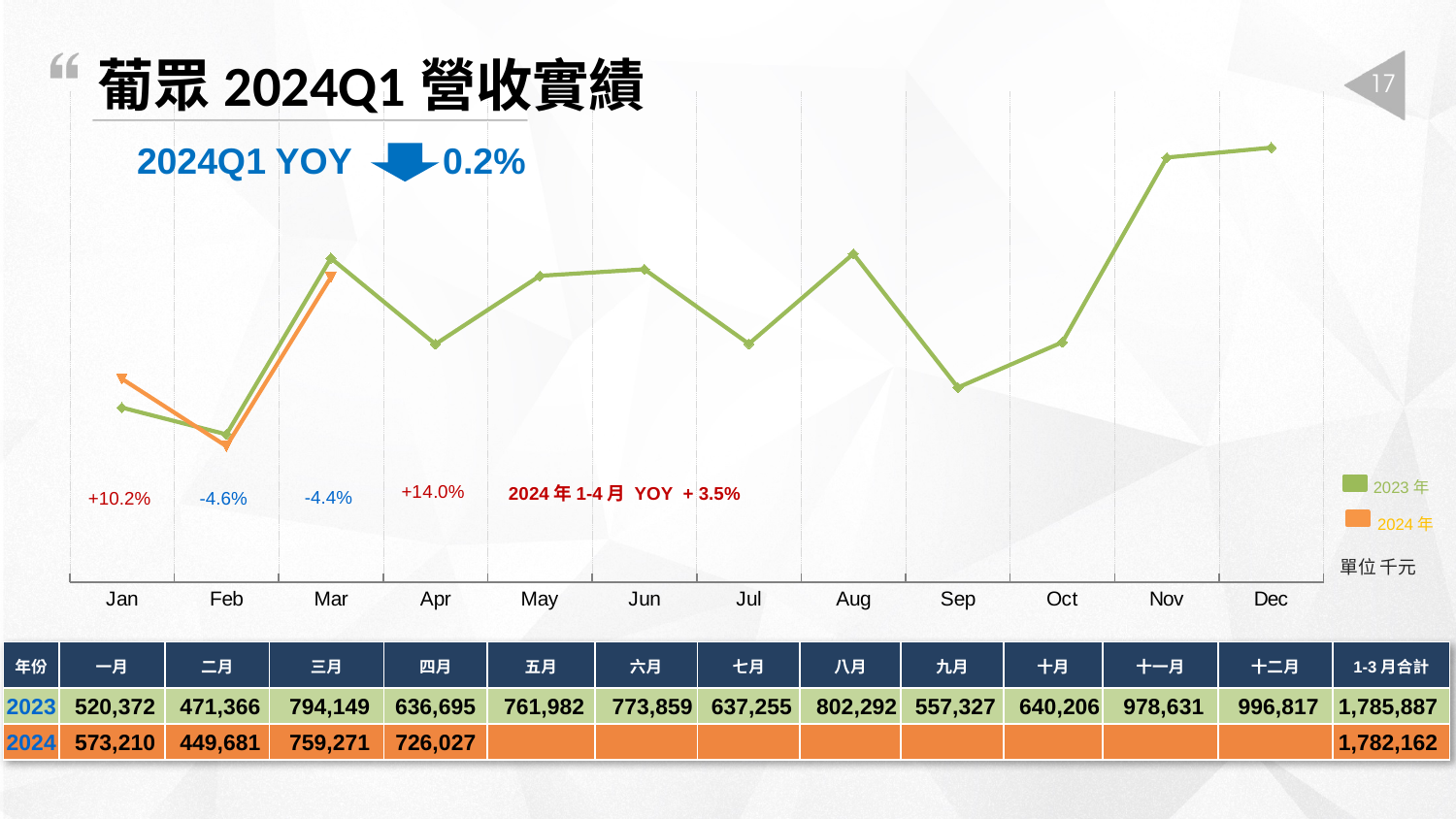

葡眾2024Q1營收實績
17

[unsupported chart]

2024Q1 YOY         0.2%

2023年

2024年1-4月 YOY  + 3.5%
-4.4%
+10.2%
-4.6%
2024年

單位 千元
| 年份 | 一月 | 二月 | 三月 | 四月 | 五月 | 六月 | 七月 | 八月 | 九月 | 十月 | 十一月 | 十二月 | 1-3月合計 |
| --- | --- | --- | --- | --- | --- | --- | --- | --- | --- | --- | --- | --- | --- |
| 2023 | 520,372 | 471,366 | 794,149 | 636,695 | 761,982 | 773,859 | 637,255 | 802,292 | 557,327 | 640,206 | 978,631 | 996,817 | 1,785,887 |
| 2024 | 573,210 | 449,681 | 759,271 | 726,027 |  |  |  |  |  |  |  |  | 1,782,162 |